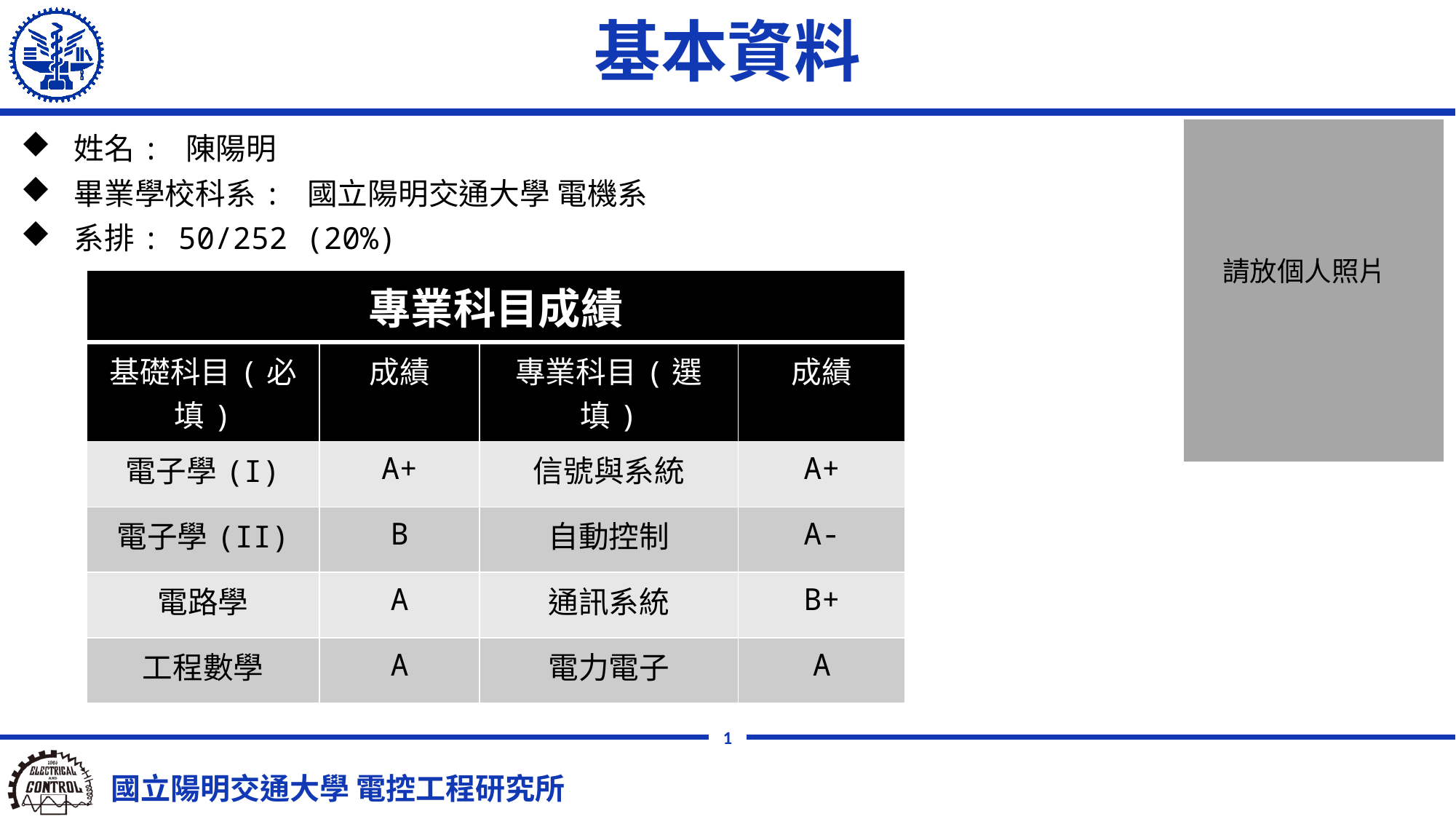

# 基本資料

姓名: 陳陽明
畢業學校科系: 國立陽明交通大學 電機系
系排: 50/252 (20%)

請放個人照片
| 專業科目成績 |  |  |  |
| --- | --- | --- | --- |
| 基礎科目(必填) | 成績 | 專業科目(選填) | 成績 |
| 電子學(I) | A+ | 信號與系統 | A+ |
| 電子學(II) | B | 自動控制 | A- |
| 電路學 | A | 通訊系統 | B+ |
| 工程數學 | A | 電力電子 | A |